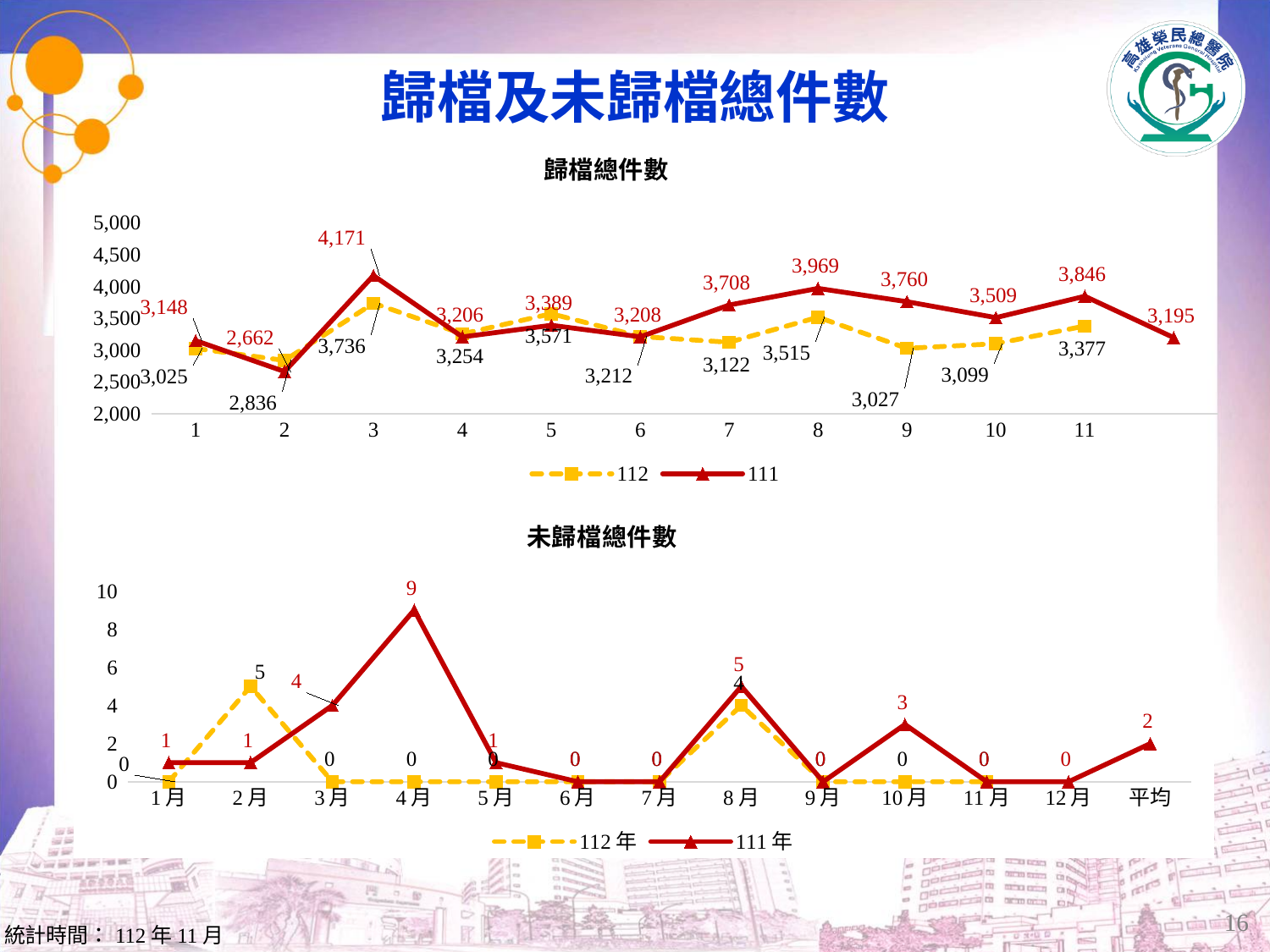

# 歸檔及未歸檔總件數

### Chart: 歸檔總件數

| Category |  |  |
|---|---|---|

### Chart: 未歸檔總件數

| Category |  |  |
|---|---|---|
| 1月 | 0.0 | 1.0 |
| 2月 | 5.0 | 1.0 |
| 3月 | 0.0 | 4.0 |
| 4月 | 0.0 | 9.0 |
| 5月 | 0.0 | 1.0 |
| 6月 | 0.0 | 0.0 |
| 7月 | 0.0 | 0.0 |
| 8月 | 4.0 | 5.0 |
| 9月 | 0.0 | 0.0 |
| 10月 | 0.0 | 3.0 |
| 11月 | 0.0 | 0.0 |
| 12月 | None | 0.0 |
| 平均 | None | 2.0 |
16
統計時間：112年11月